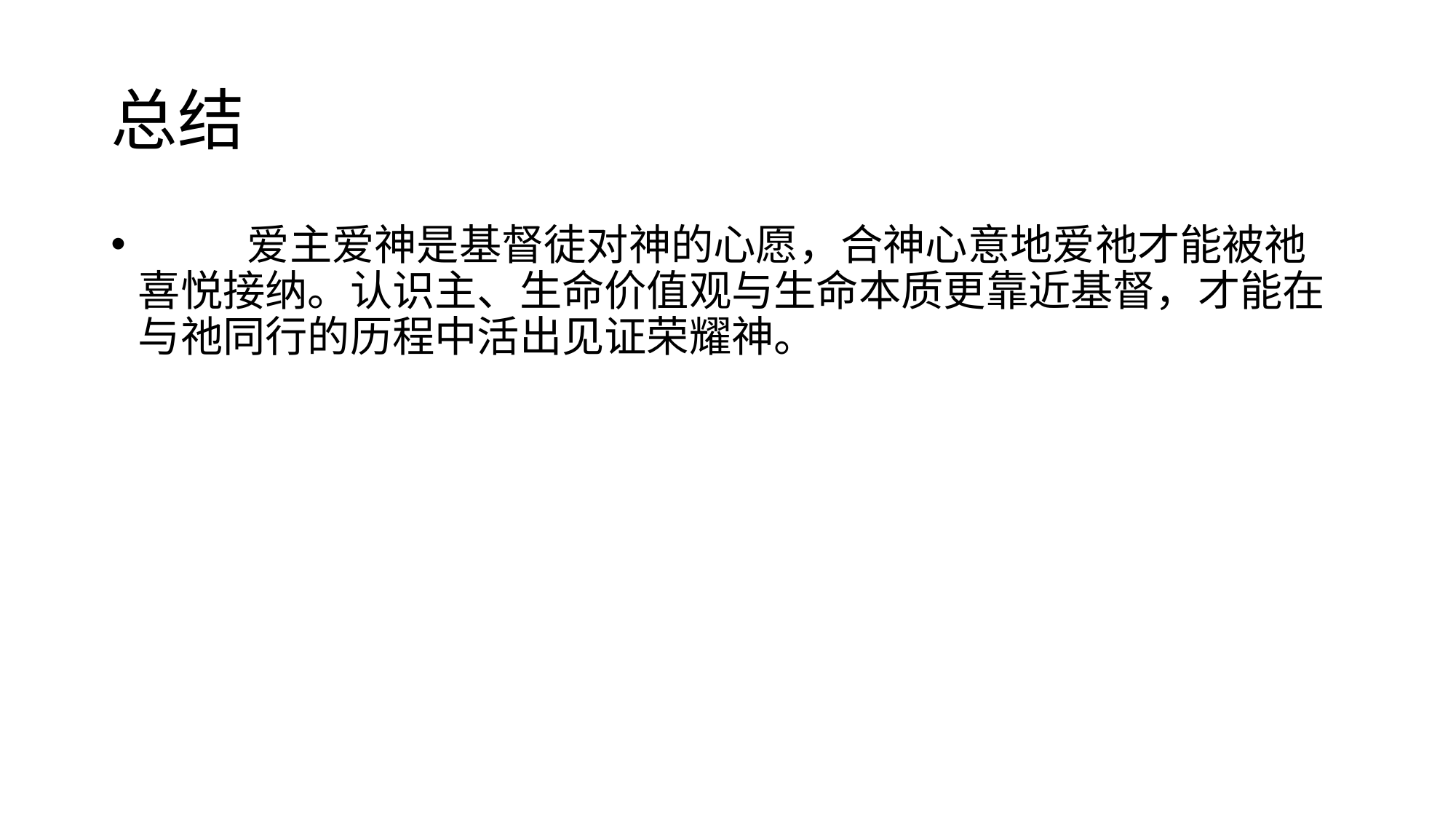

# 总结
	爱主爱神是基督徒对神的心愿，合神心意地爱祂才能被祂喜悦接纳。认识主、生命价值观与生命本质更靠近基督，才能在与祂同行的历程中活出见证荣耀神。